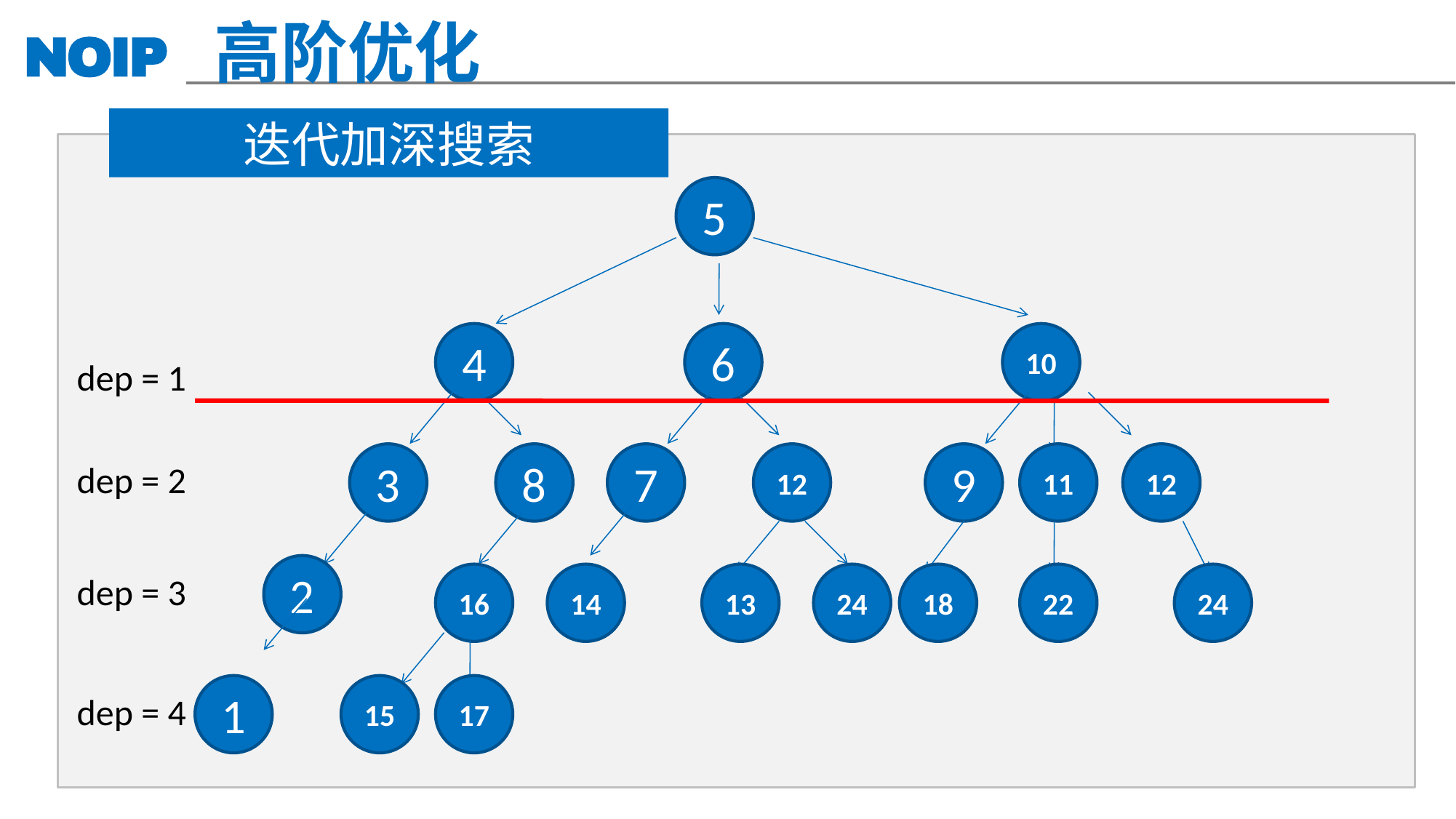

高阶优化
迭代加深搜索

5
4
6
10
dep = 1
3
8
7
12
9
11
12
dep = 2
2
dep = 3
16
14
13
24
18
22
24
1
15
17
dep = 4